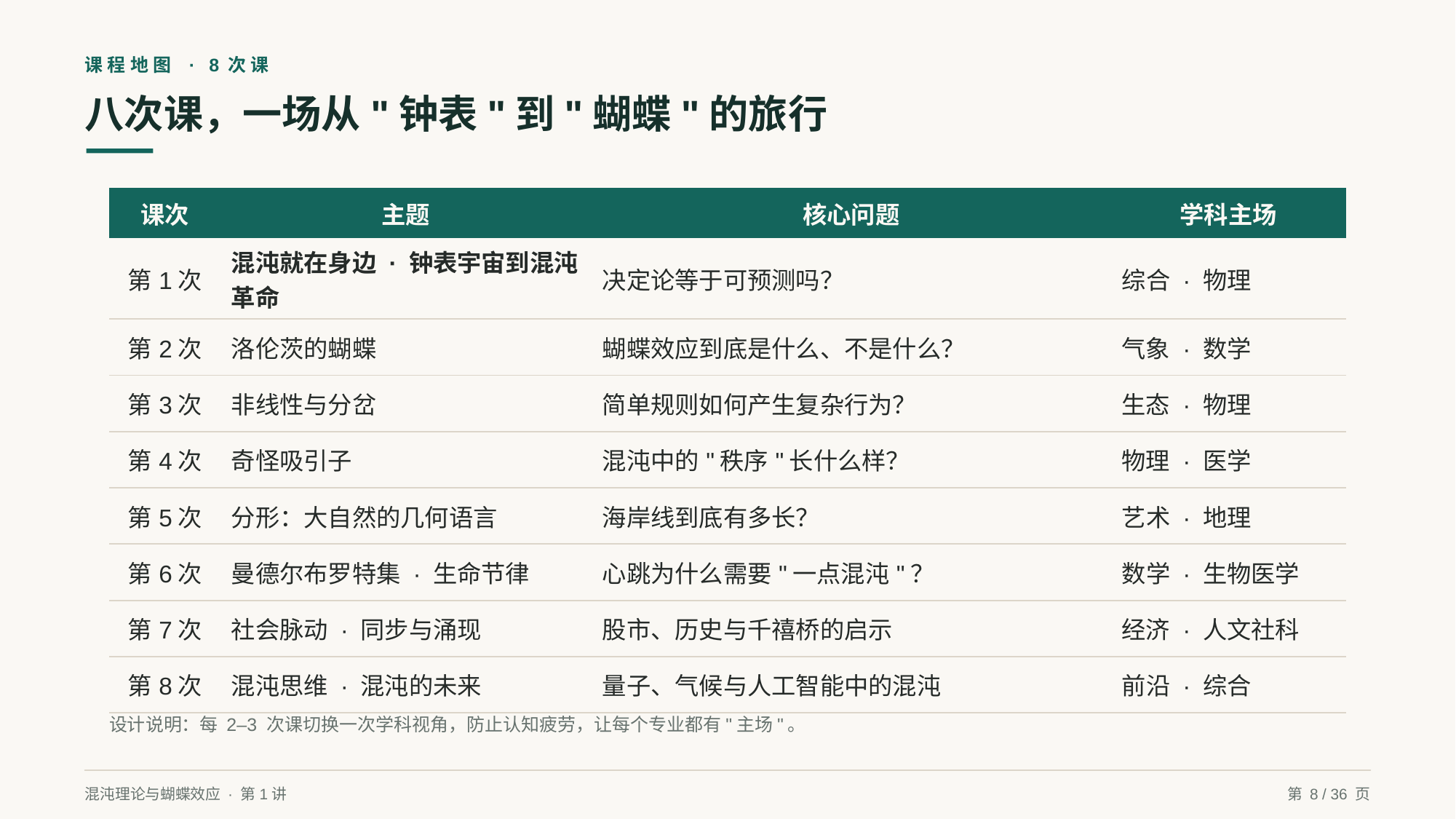

课程地图 · 8次课
八次课，一场从"钟表"到"蝴蝶"的旅行

| 课次 | 主题 | 核心问题 | 学科主场 |
| --- | --- | --- | --- |
| 第1次 | 混沌就在身边 · 钟表宇宙到混沌革命 | 决定论等于可预测吗？ | 综合 · 物理 |
| 第2次 | 洛伦茨的蝴蝶 | 蝴蝶效应到底是什么、不是什么？ | 气象 · 数学 |
| 第3次 | 非线性与分岔 | 简单规则如何产生复杂行为？ | 生态 · 物理 |
| 第4次 | 奇怪吸引子 | 混沌中的"秩序"长什么样？ | 物理 · 医学 |
| 第5次 | 分形：大自然的几何语言 | 海岸线到底有多长？ | 艺术 · 地理 |
| 第6次 | 曼德尔布罗特集 · 生命节律 | 心跳为什么需要"一点混沌"？ | 数学 · 生物医学 |
| 第7次 | 社会脉动 · 同步与涌现 | 股市、历史与千禧桥的启示 | 经济 · 人文社科 |
| 第8次 | 混沌思维 · 混沌的未来 | 量子、气候与人工智能中的混沌 | 前沿 · 综合 |
设计说明：每 2–3 次课切换一次学科视角，防止认知疲劳，让每个专业都有"主场"。

混沌理论与蝴蝶效应 · 第1讲
第 8 / 36 页